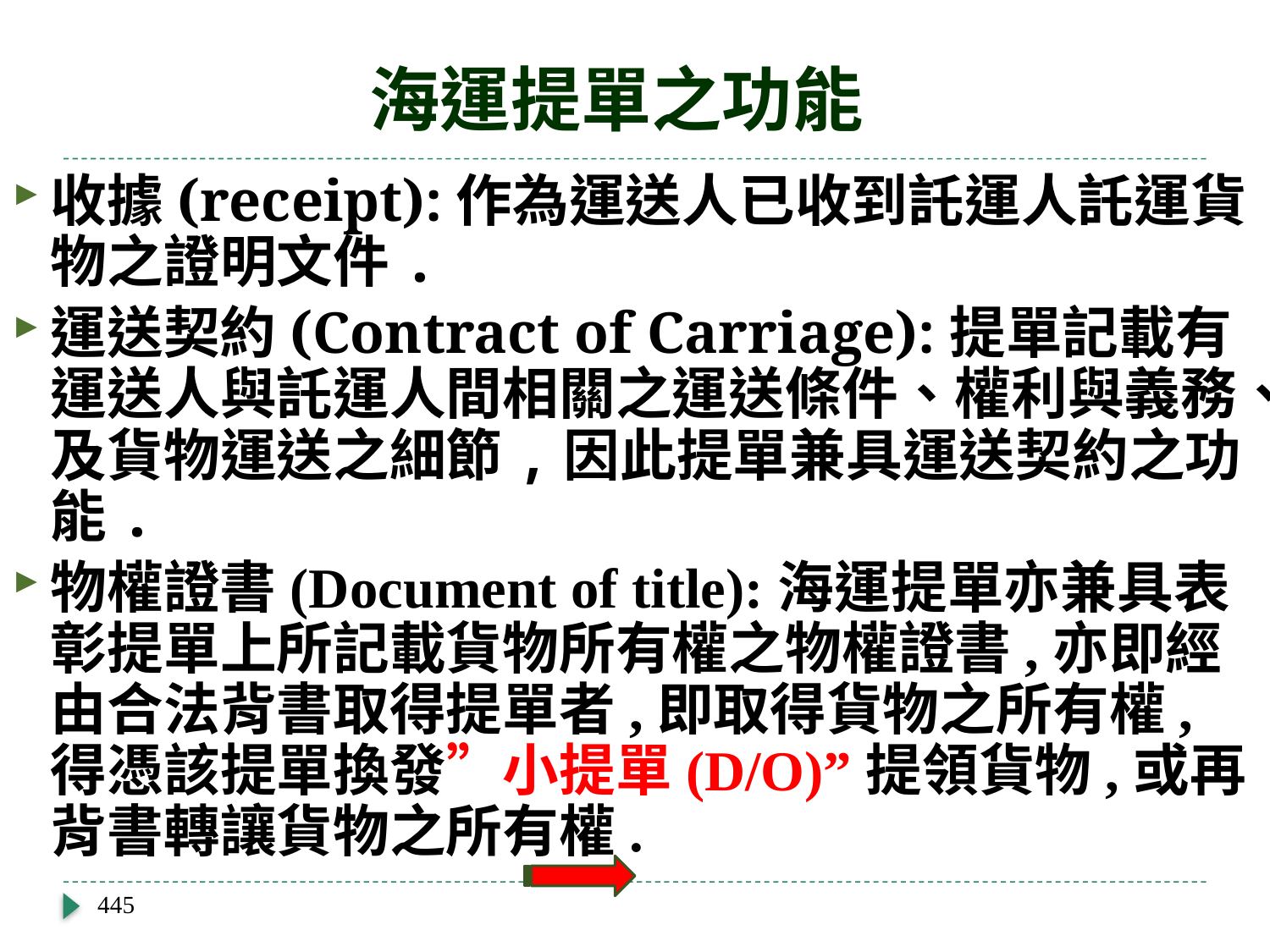

# 海運提單之功能
收據(receipt):作為運送人已收到託運人託運貨物之證明文件.
運送契約(Contract of Carriage):提單記載有運送人與託運人間相關之運送條件、權利與義務、及貨物運送之細節,因此提單兼具運送契約之功能.
物權證書(Document of title):海運提單亦兼具表彰提單上所記載貨物所有權之物權證書,亦即經由合法背書取得提單者,即取得貨物之所有權,得憑該提單換發”小提單(D/O)”提領貨物,或再背書轉讓貨物之所有權.

445